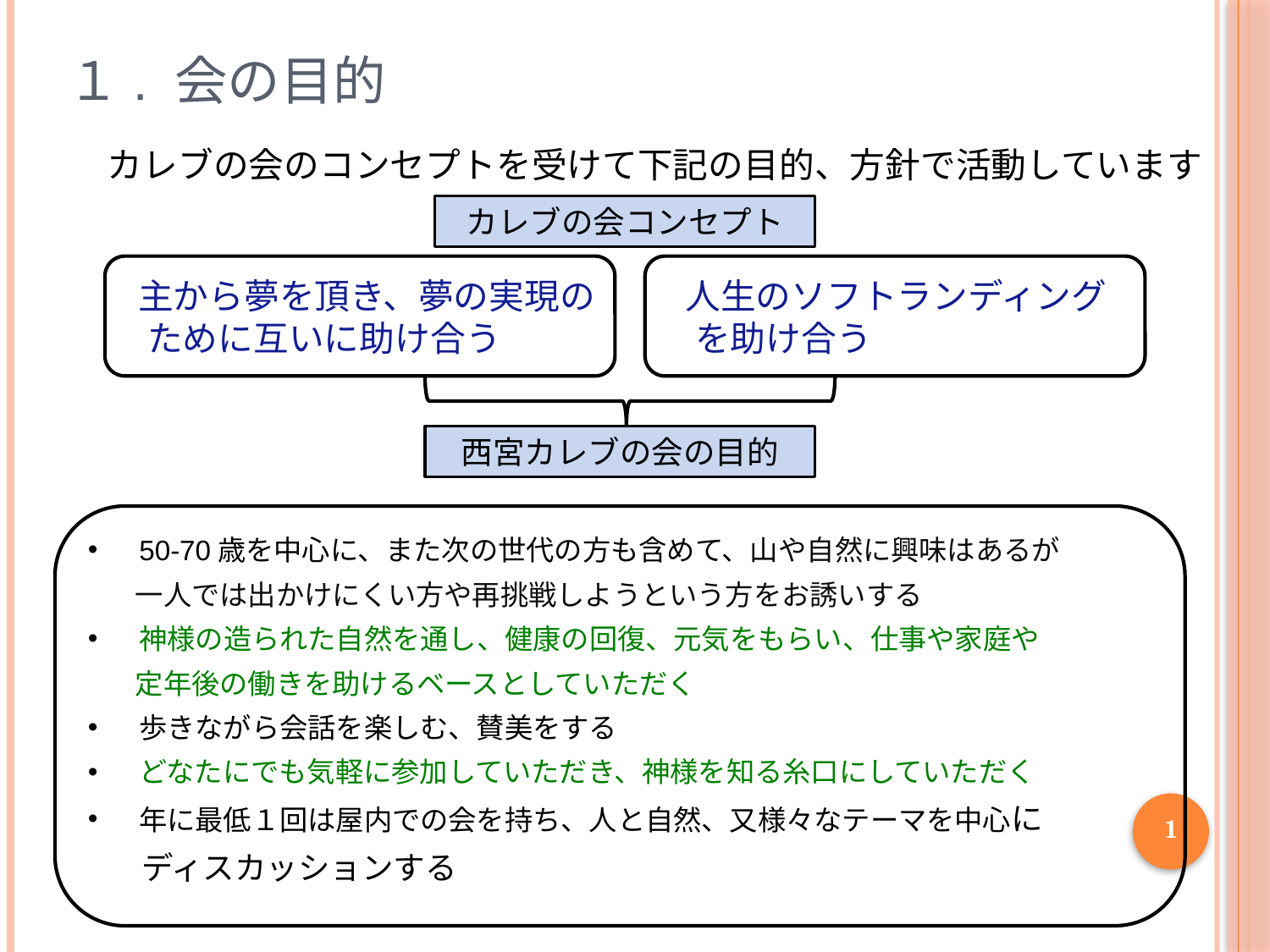

# １. 会の目的
カレブの会のコンセプトを受けて下記の目的、方針で活動しています
カレブの会コンセプト

 主から夢を頂き、夢の実現の
  ために互いに助け合う
  人生のソフトランディング
   を助け合う
西宮カレブの会の目的
　 50-70歳を中心に、また次の世代の方も含めて、山や自然に興味はあるが
  　一人では出かけにくい方や再挑戦しようという方をお誘いする
 　神様の造られた自然を通し、健康の回復、元気をもらい、仕事や家庭や
  　定年後の働きを助けるベースとしていただく
 　歩きながら会話を楽しむ、賛美をする
 　どなたにでも気軽に参加していただき、神様を知る糸口にしていただく
 　年に最低１回は屋内での会を持ち、人と自然、又様々なテーマを中心に
  　ディスカッションする

1